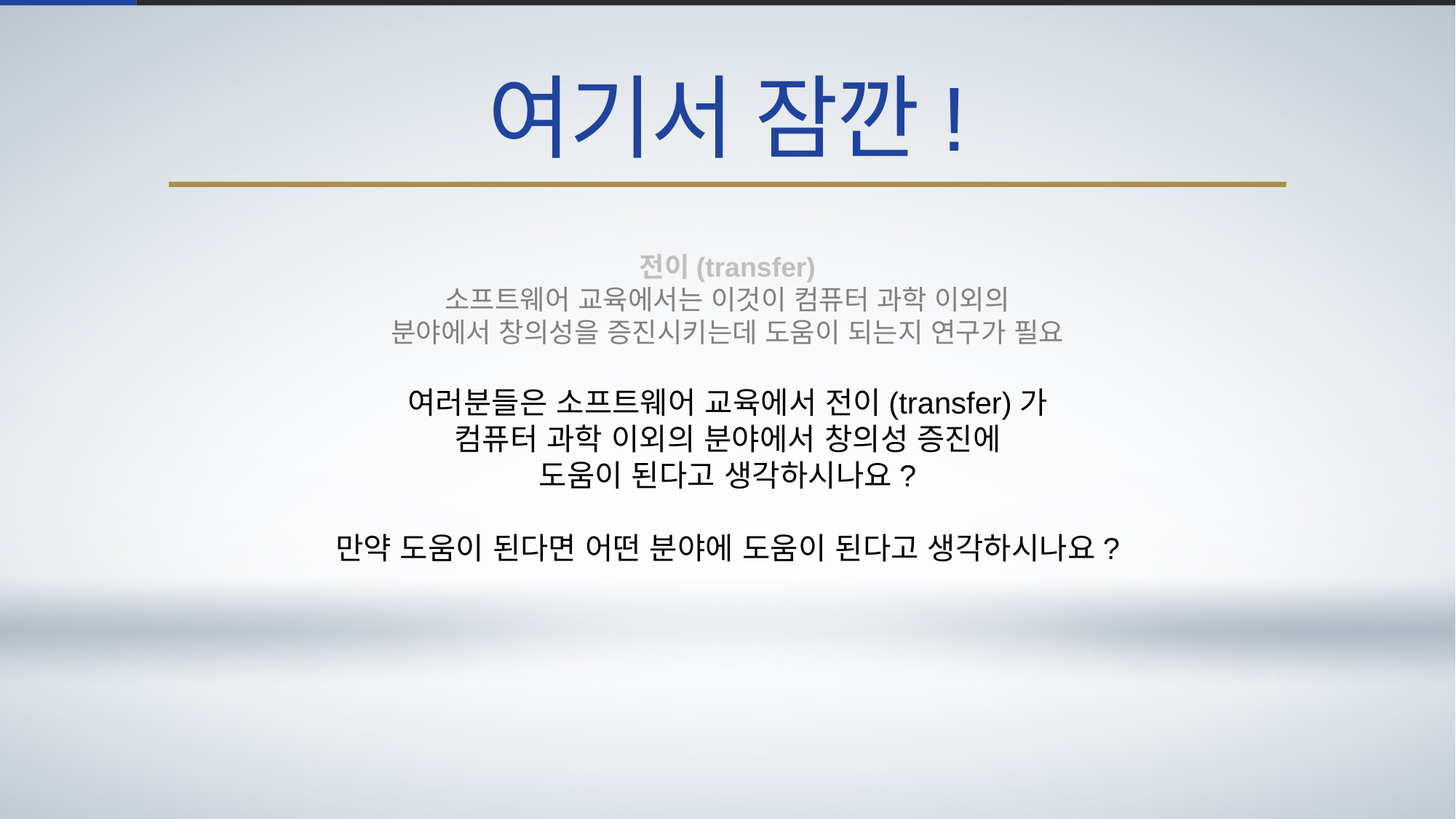

여기서 잠깐!

전이(transfer)
소프트웨어 교육에서는 이것이 컴퓨터 과학 이외의
분야에서 창의성을 증진시키는데 도움이 되는지 연구가 필요
여러분들은 소프트웨어 교육에서 전이(transfer)가
컴퓨터 과학 이외의 분야에서 창의성 증진에
도움이 된다고 생각하시나요?

만약 도움이 된다면 어떤 분야에 도움이 된다고 생각하시나요?